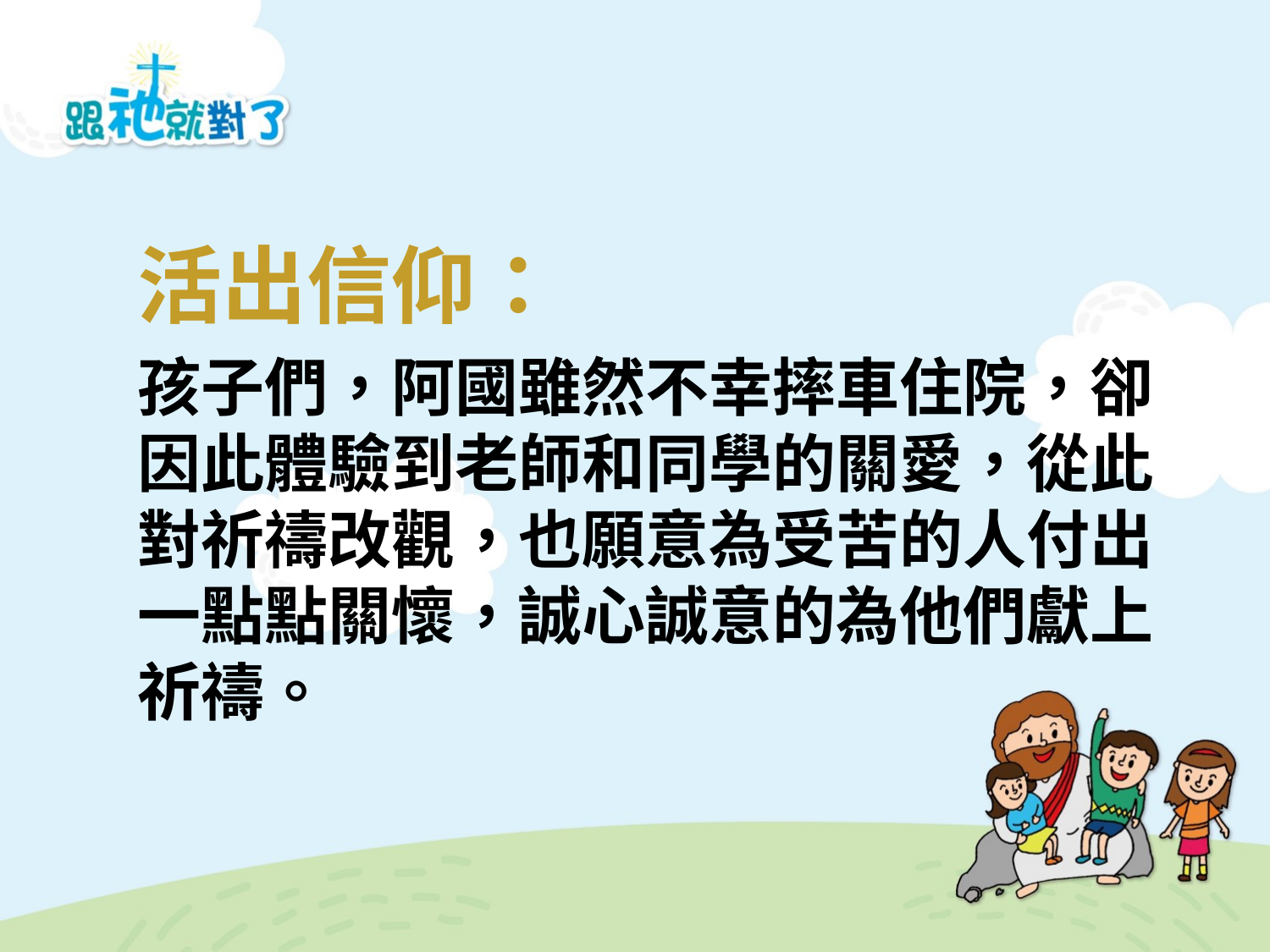

活出信仰：
孩子們，阿國雖然不幸摔車住院，卻因此體驗到老師和同學的關愛，從此對祈禱改觀，也願意為受苦的人付出一點點關懷，誠心誠意的為他們獻上祈禱。